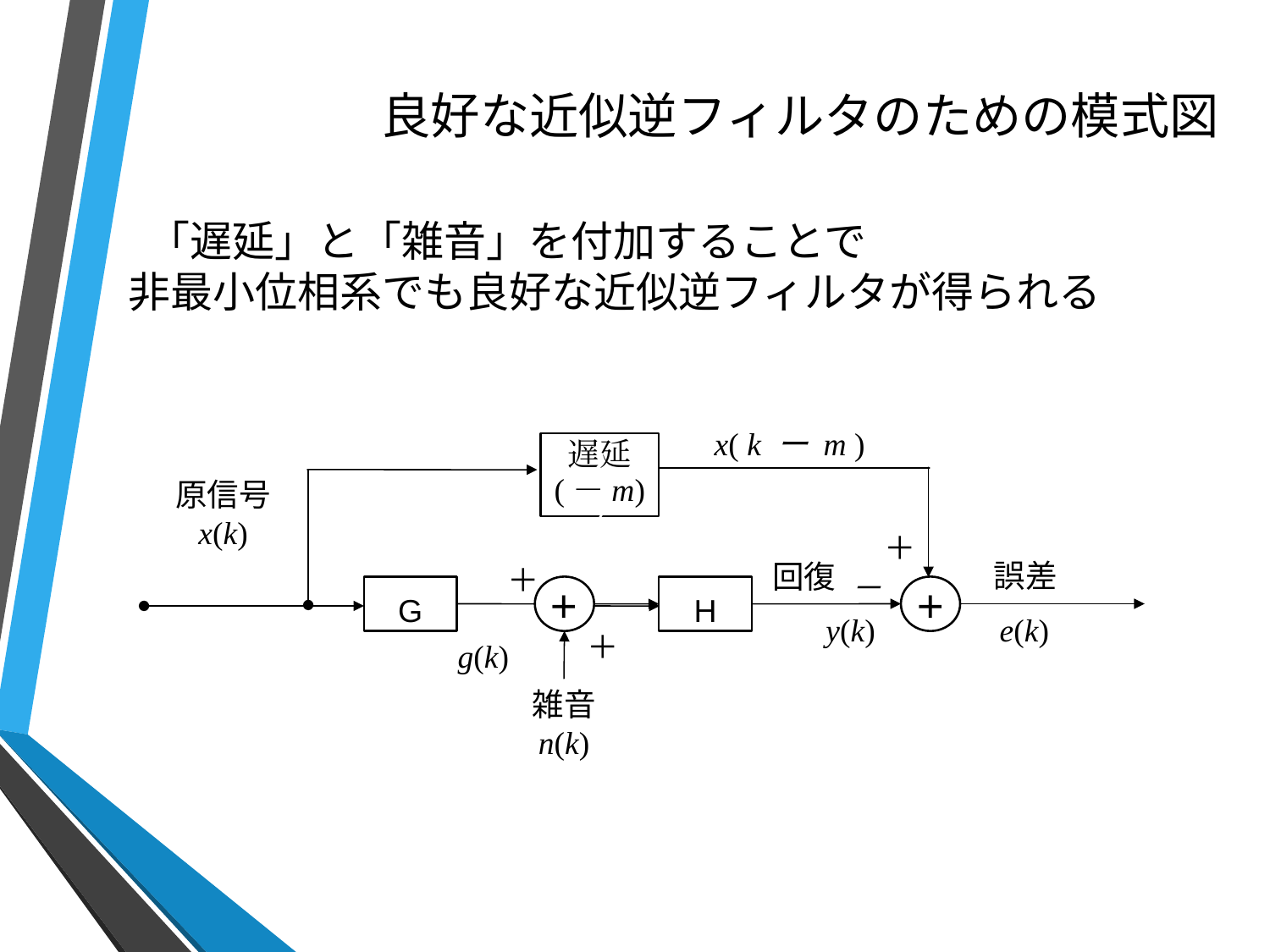

# 良好な近似逆フィルタのための模式図
 「遅延」と「雑音」を付加することで
非最小位相系でも良好な近似逆フィルタが得られる
x( k ー m )
遅延
(－m)
(
原信号
x(k)
＋
誤差
回復
＋
－
G
＋
＋
H
y(k)
e(k)
＋
g(k)
雑音
n(k)